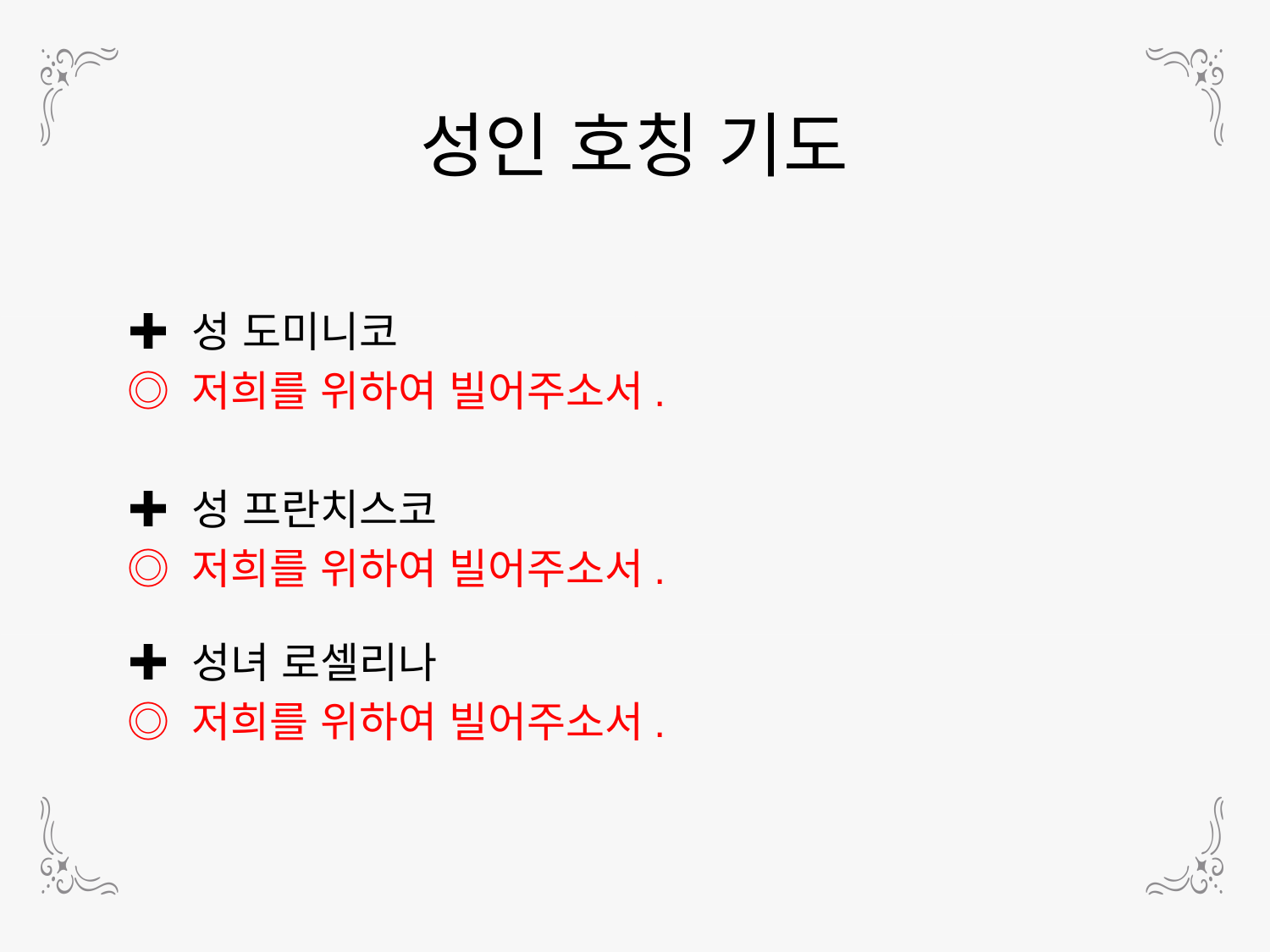

성인 호칭 기도

✚ 성 도미니코
◎ 저희를 위하여 빌어주소서.

✚ 성 프란치스코
◎ 저희를 위하여 빌어주소서.

✚ 성녀 로셀리나
◎ 저희를 위하여 빌어주소서.